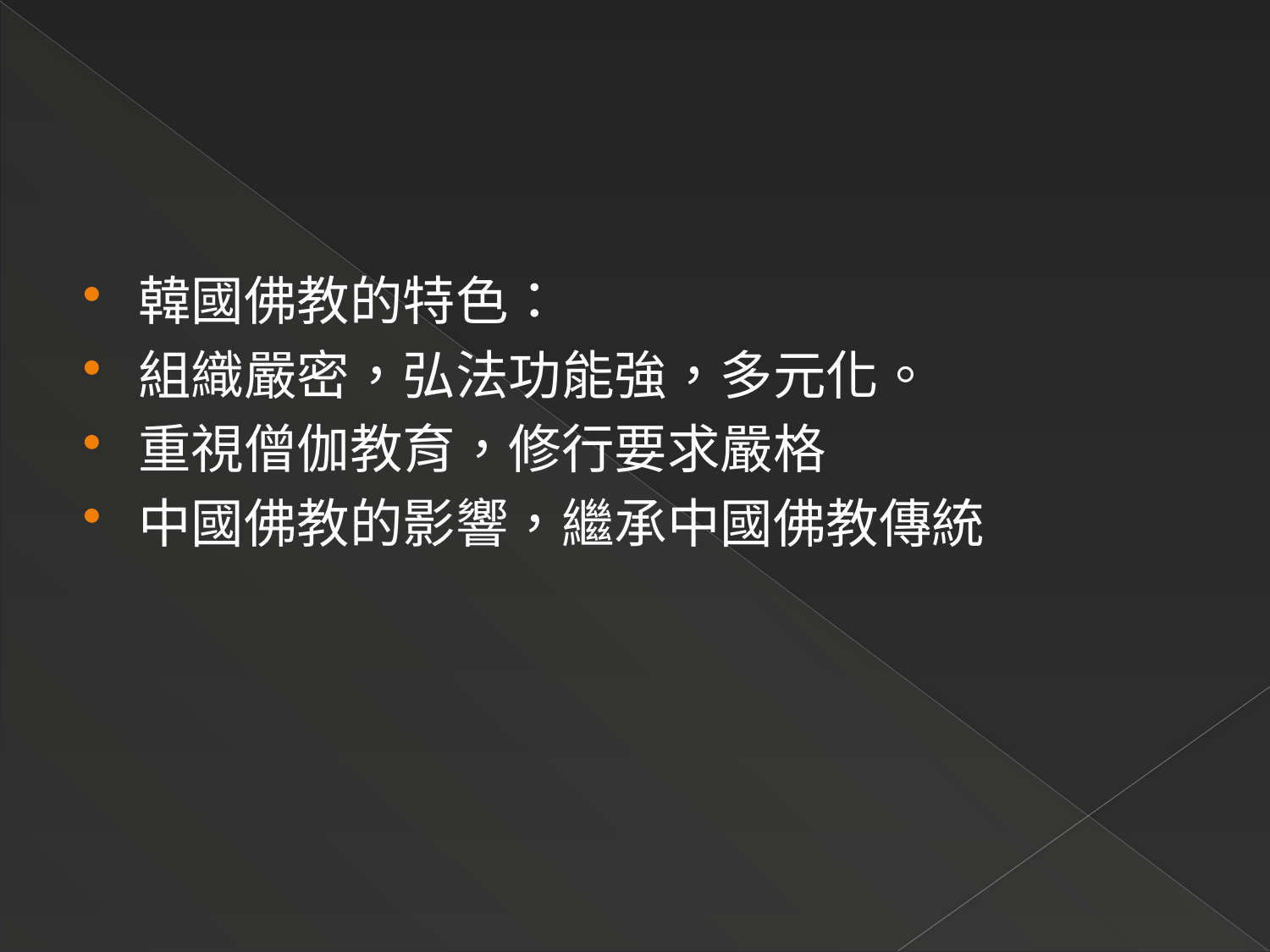

#
韓國佛教的特色：
組織嚴密，弘法功能強，多元化。
重視僧伽教育，修行要求嚴格
中國佛教的影響，繼承中國佛教傳統